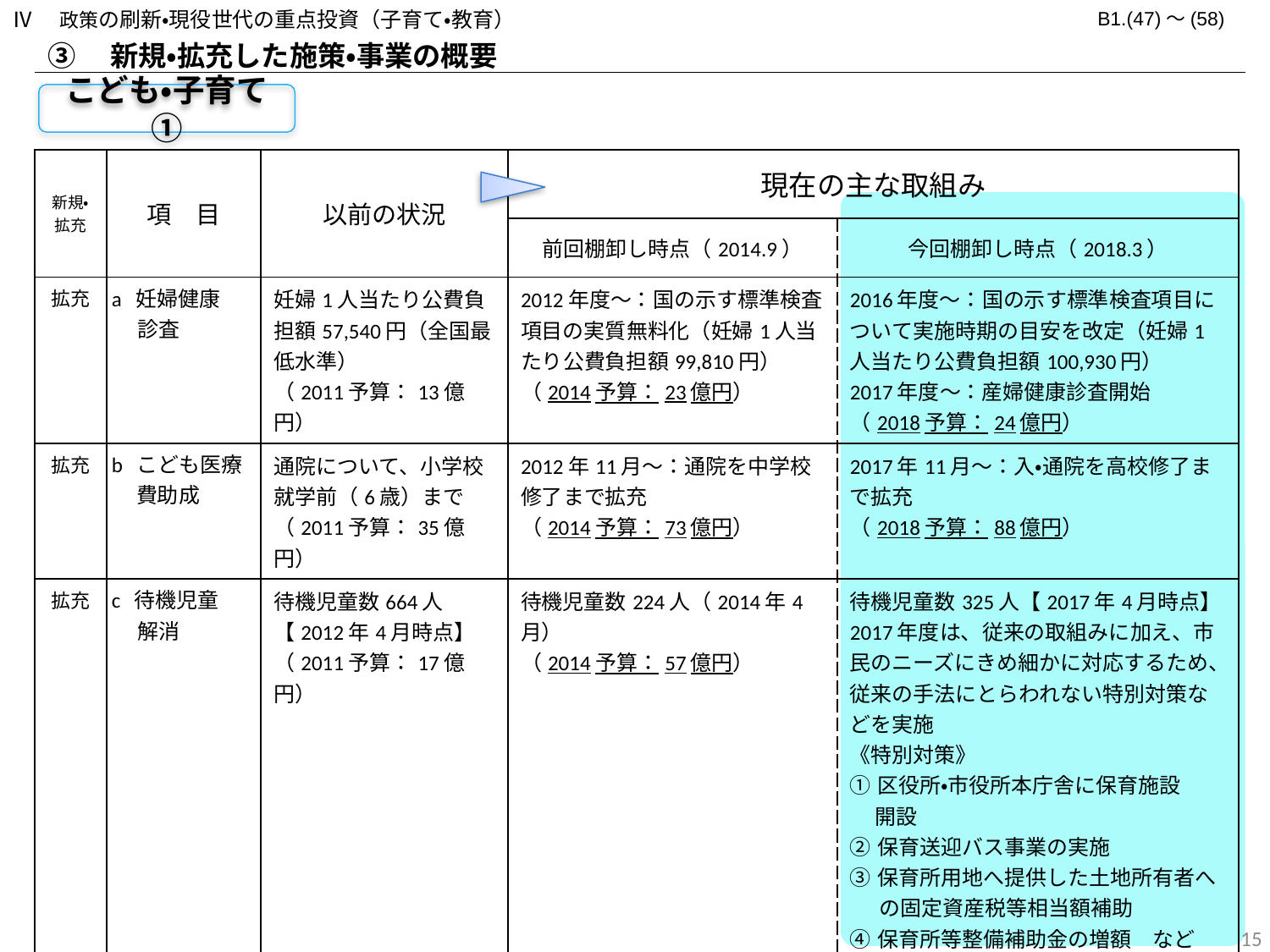

Ⅳ　政策の刷新・現役世代の重点投資（子育て・教育）
B1.(47)～(58)
③　新規・拡充した施策・事業の概要
こども・子育て①
| 新規・ 拡充 | 項　目 | 以前の状況 | 現在の主な取組み |  |
| --- | --- | --- | --- | --- |
|  |  |  | 前回棚卸し時点（2014.9） | 今回棚卸し時点（2018.3） |
| 拡充 | a 妊婦健康 　 診査 | 妊婦1人当たり公費負担額57,540円（全国最低水準） （2011予算：13億円） | 2012年度～：国の示す標準検査項目の実質無料化（妊婦1人当たり公費負担額99,810円） （2014予算：23億円） | 2016年度～：国の示す標準検査項目について実施時期の目安を改定（妊婦1人当たり公費負担額100,930円） 2017年度～：産婦健康診査開始 （2018予算：24億円） |
| 拡充 | b こども医療 費助成 | 通院について、小学校就学前（6歳）まで （2011予算：35億円） | 2012年11月～：通院を中学校修了まで拡充 （2014予算：73億円） | 2017年11月～：入・通院を高校修了まで拡充 （2018予算：88億円） |
| 拡充 | c 待機児童 　 解消 | 待機児童数664人 【2012年4月時点】 （2011予算：17億円） | 待機児童数224人（2014年4月） （2014予算：57億円） | 待機児童数325人【2017年4月時点】 2017年度は、従来の取組みに加え、市民のニーズにきめ細かに対応するため、従来の手法にとらわれない特別対策などを実施　 《特別対策》 ①区役所・市役所本庁舎に保育施設 開設 ②保育送迎バス事業の実施 ③保育所用地へ提供した土地所有者へ の固定資産税等相当額補助 ④保育所等整備補助金の増額　など （2018予算：171億円） |
| 新規 | d 塾代助成 　 事業 | 学校外教育における子育て世帯の経済的負担 （2011予算：－） | 2013年12月～：全市展開 （2014予算：17億円） | 2015年10月～：所得要件の緩和による対象者の拡大 （2018予算：25億円） |

15